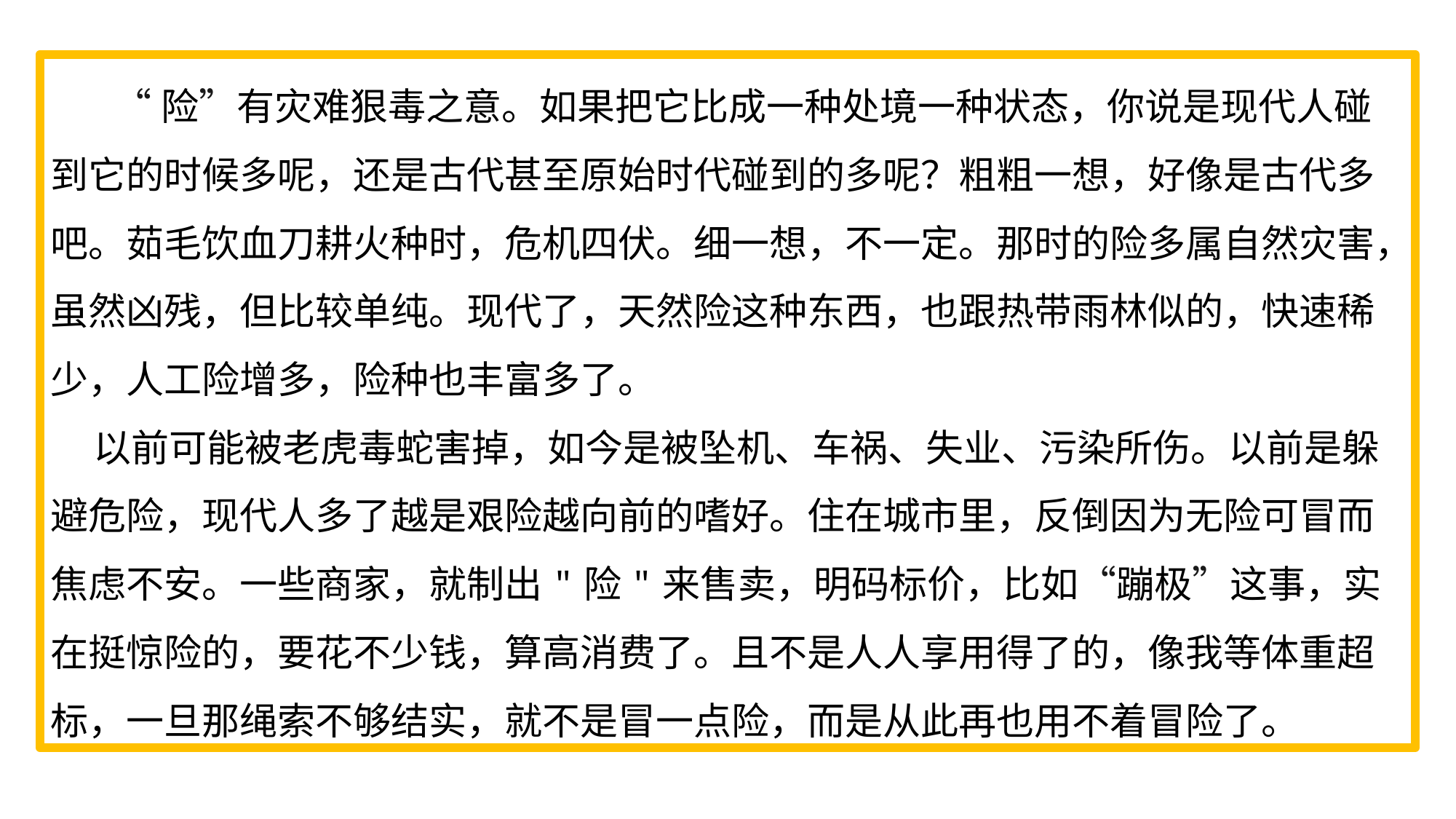

“险”有灾难狠毒之意。如果把它比成一种处境一种状态，你说是现代人碰到它的时候多呢，还是古代甚至原始时代碰到的多呢？粗粗一想，好像是古代多吧。茹毛饮血刀耕火种时，危机四伏。细一想，不一定。那时的险多属自然灾害，虽然凶残，但比较单纯。现代了，天然险这种东西，也跟热带雨林似的，快速稀少，人工险增多，险种也丰富多了。
     以前可能被老虎毒蛇害掉，如今是被坠机、车祸、失业、污染所伤。以前是躲避危险，现代人多了越是艰险越向前的嗜好。住在城市里，反倒因为无险可冒而焦虑不安。一些商家，就制出"险"来售卖，明码标价，比如“蹦极”这事，实在挺惊险的，要花不少钱，算高消费了。且不是人人享用得了的，像我等体重超标，一旦那绳索不够结实，就不是冒一点险，而是从此再也用不着冒险了。